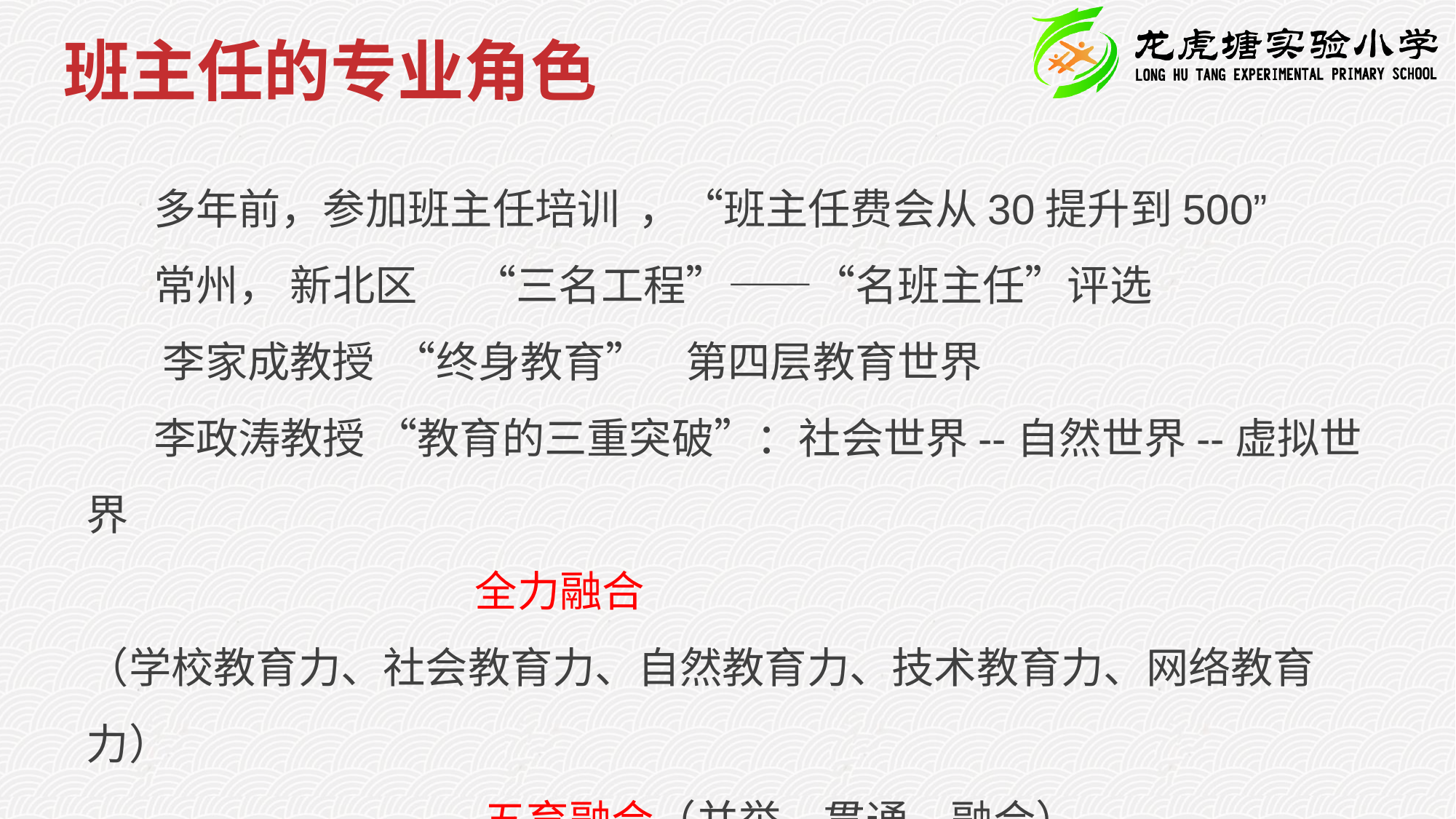

班主任的专业角色
      多年前，参加班主任培训  ，“班主任费会从30提升到500”
      常州， 新北区      “三名工程”——“名班主任”评选
       李家成教授  “终身教育”    第四层教育世界
      李政涛教授 “教育的三重突破”：社会世界--自然世界--虚拟世界
                                        全力融合
（学校教育力、社会教育力、自然教育力、技术教育力、网络教育力）
                                         五育融合（并举、贯通、融合）
               班主任角色：核心力量、首席